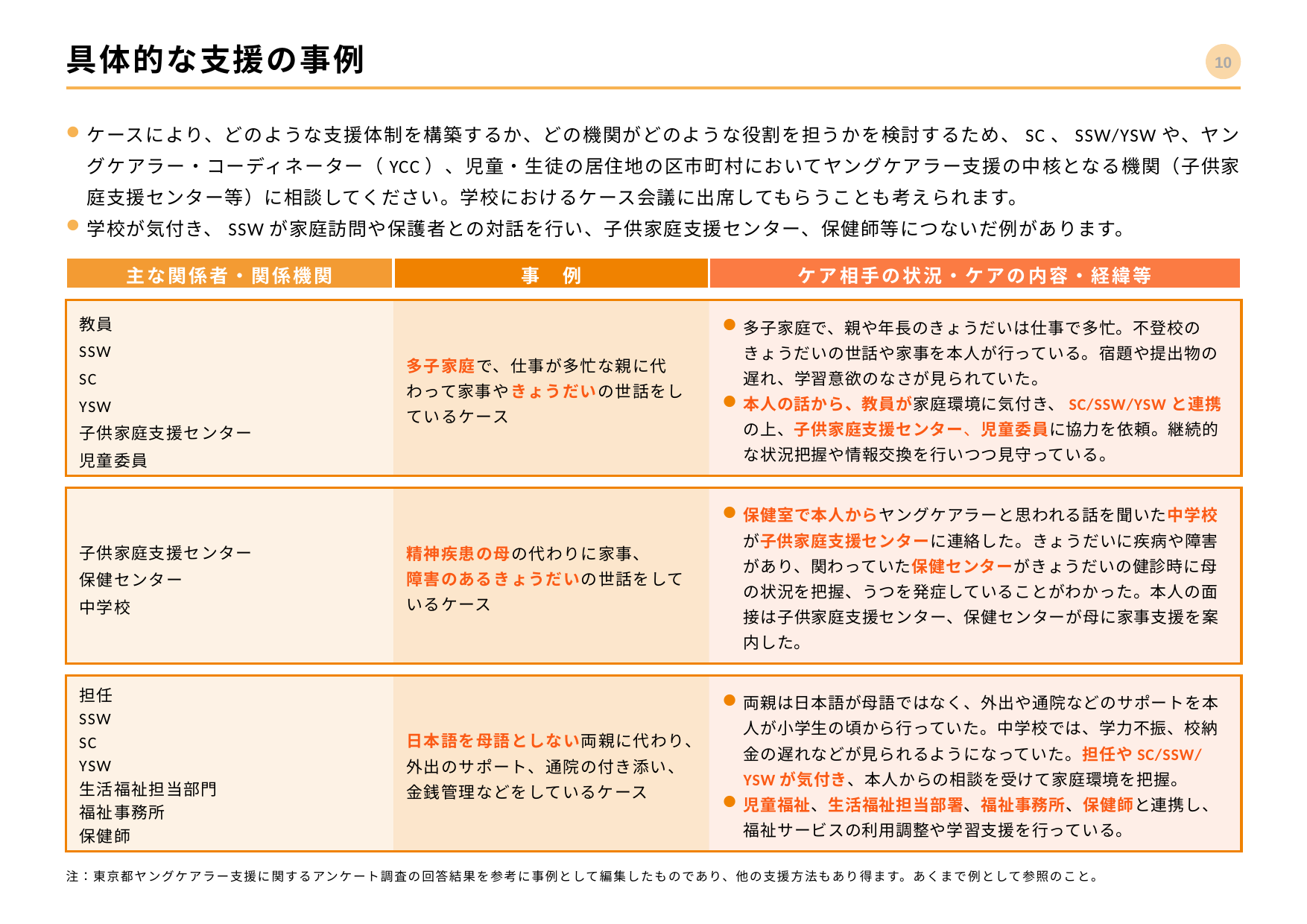

# 具体的な支援の事例
10
ケースにより、どのような支援体制を構築するか、どの機関がどのような役割を担うかを検討するため、SC、SSW/YSWや、ヤングケアラー・コーディネーター（YCC）、児童・生徒の居住地の区市町村においてヤングケアラー支援の中核となる機関（子供家庭支援センター等）に相談してください。学校におけるケース会議に出席してもらうことも考えられます。
学校が気付き、SSWが家庭訪問や保護者との対話を行い、子供家庭支援センター、保健師等につないだ例があります。
主な関係者・関係機関
事　例
ケア相手の状況・ケアの内容・経緯等
教員
SSW
SC
YSW
子供家庭支援センター
児童委員

多子家庭で、仕事が多忙な親に代わって家事やきょうだいの世話をしているケース
多子家庭で、親や年長のきょうだいは仕事で多忙。不登校のきょうだいの世話や家事を本人が行っている。宿題や提出物の遅れ、学習意欲のなさが見られていた。
本人の話から、教員が家庭環境に気付き、SC/SSW/YSWと連携の上、子供家庭支援センター、児童委員に協力を依頼。継続的な状況把握や情報交換を行いつつ見守っている。
子供家庭支援センター
保健センター
中学校

精神疾患の母の代わりに家事、
障害のあるきょうだいの世話をしているケース
保健室で本人からヤングケアラーと思われる話を聞いた中学校が子供家庭支援センターに連絡した。きょうだいに疾病や障害があり、関わっていた保健センターがきょうだいの健診時に母の状況を把握、うつを発症していることがわかった。本人の面接は子供家庭支援センター、保健センターが母に家事支援を案内した。
担任
SSW
SC
YSW
生活福祉担当部門
福祉事務所
保健師

日本語を母語としない両親に代わり、外出のサポート、通院の付き添い、金銭管理などをしているケース
両親は日本語が母語ではなく、外出や通院などのサポートを本人が小学生の頃から行っていた。中学校では、学力不振、校納金の遅れなどが見られるようになっていた。担任やSC/SSW/YSWが気付き、本人からの相談を受けて家庭環境を把握。
児童福祉、生活福祉担当部署、福祉事務所、保健師と連携し、福祉サービスの利用調整や学習支援を行っている。
注：東京都ヤングケアラー支援に関するアンケート調査の回答結果を参考に事例として編集したものであり、他の支援方法もあり得ます。あくまで例として参照のこと。